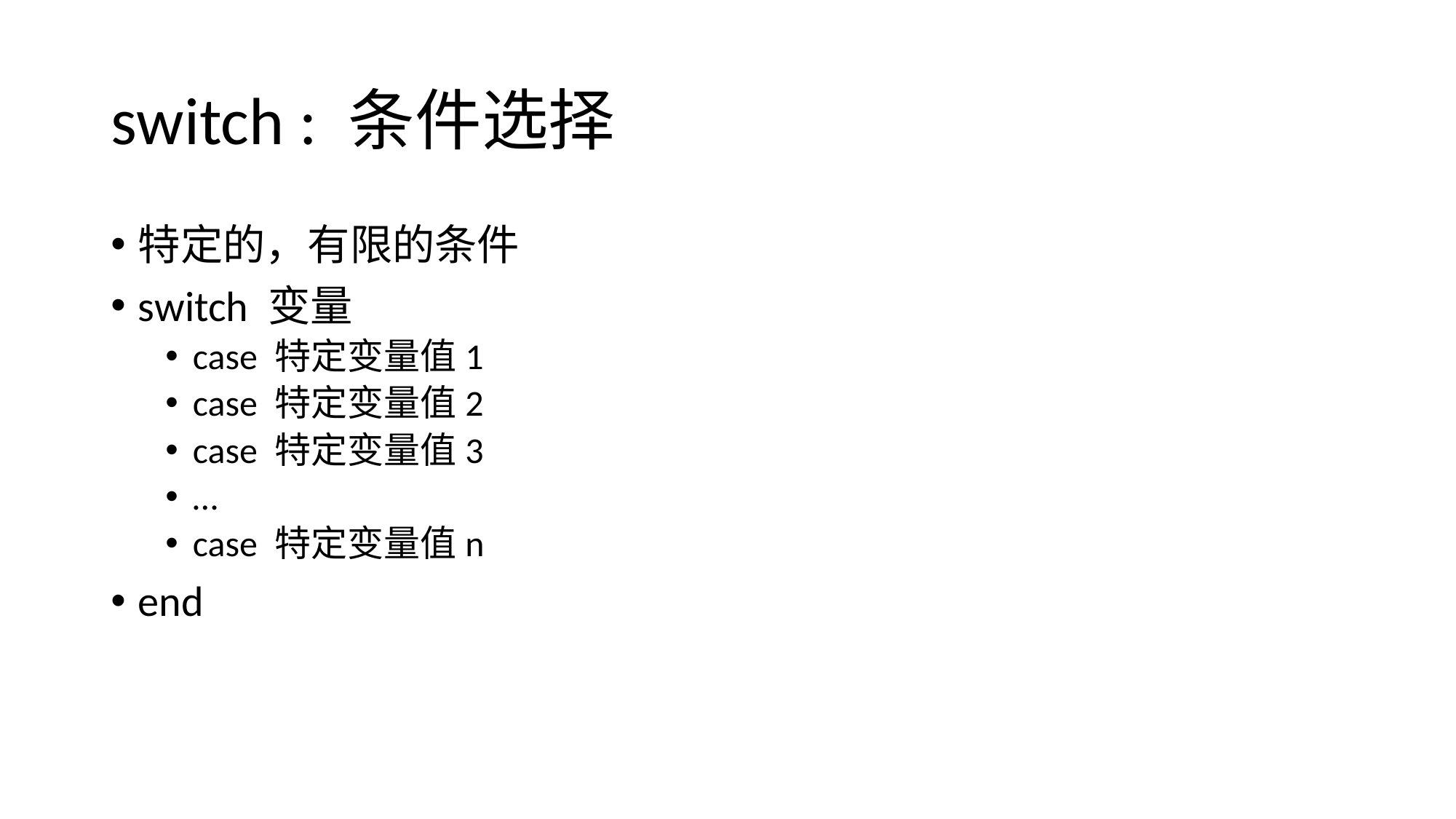

# switch : 条件选择
特定的，有限的条件
switch 变量
case 特定变量值1
case 特定变量值2
case 特定变量值3
…
case 特定变量值n
end